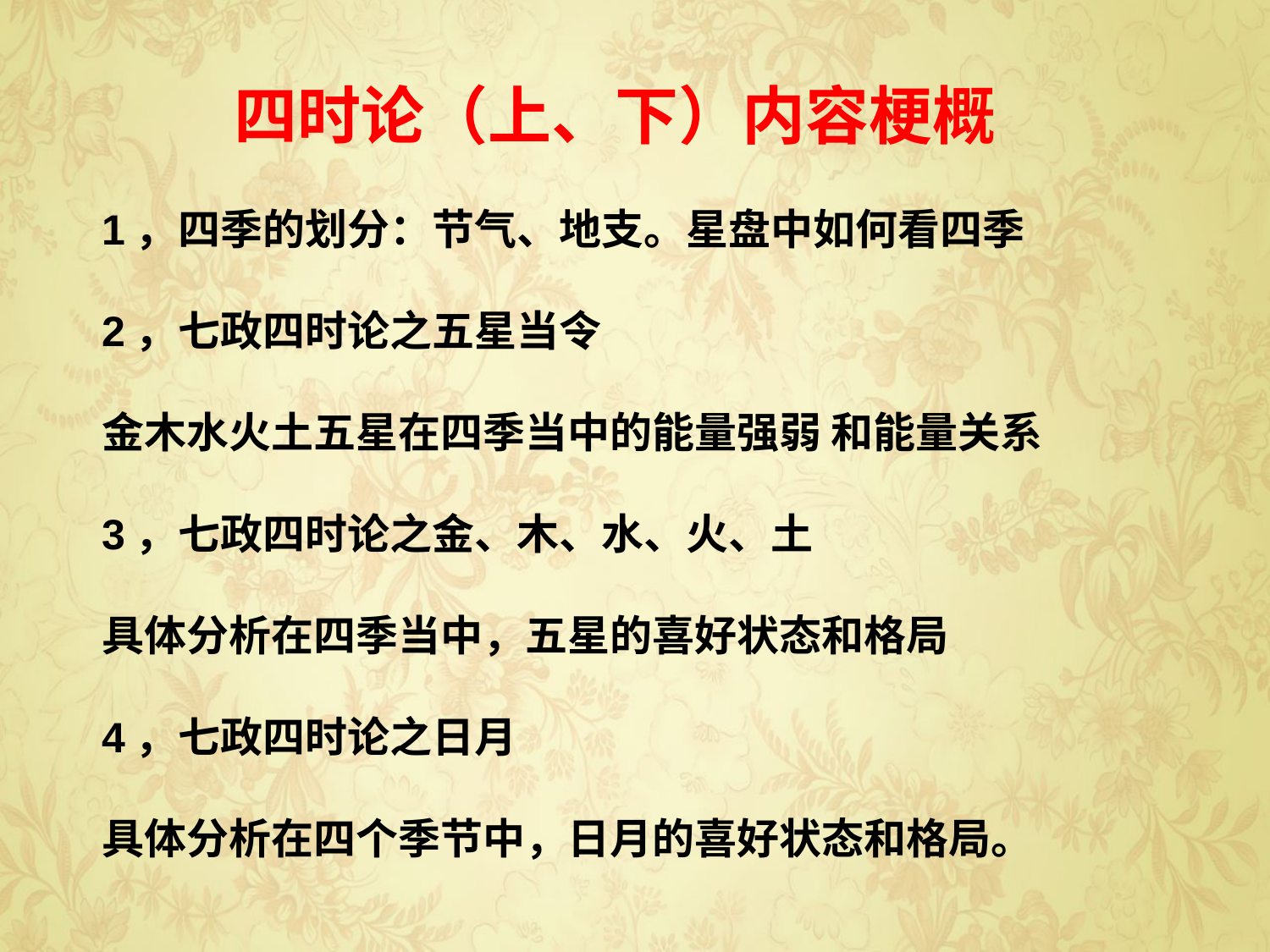

四时论（上、下）内容梗概

1，四季的划分：节气、地支。星盘中如何看四季

2，七政四时论之五星当令

金木水火土五星在四季当中的能量强弱 和能量关系

3，七政四时论之金、木、水、火、土

具体分析在四季当中，五星的喜好状态和格局

4，七政四时论之日月

具体分析在四个季节中，日月的喜好状态和格局。